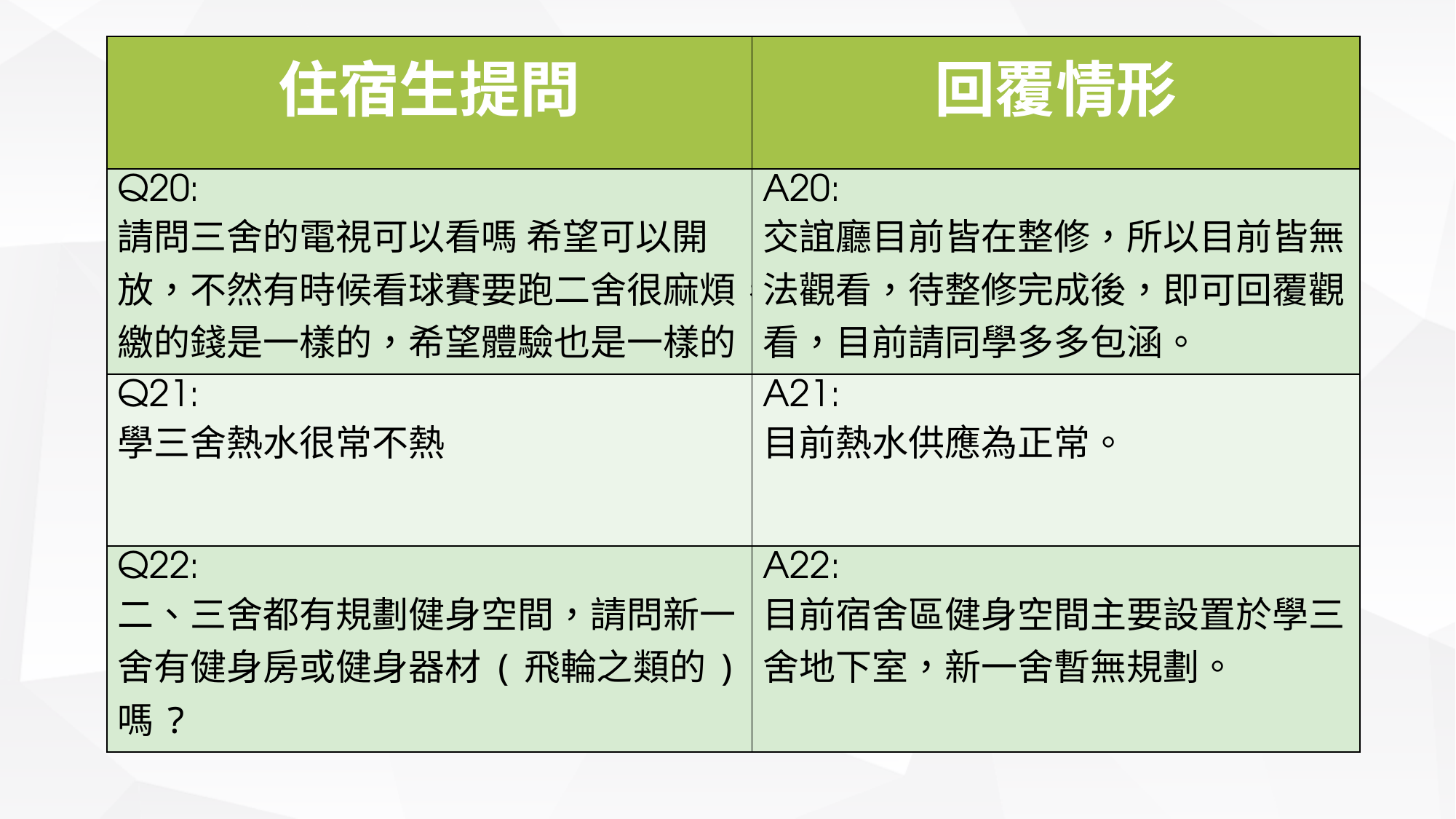

| 住宿生提問 | 回覆情形 |
| --- | --- |
| Q20: 請問三舍的電視可以看嗎 希望可以開放，不然有時候看球賽要跑二舍很麻煩，繳的錢是一樣的，希望體驗也是一樣的 | A20: 交誼廳目前皆在整修，所以目前皆無法觀看，待整修完成後，即可回覆觀看，目前請同學多多包涵。 |
| Q21: 學三舍熱水很常不熱 | A21: 目前熱水供應為正常。 |
| Q22: 二、三舍都有規劃健身空間，請問新一舍有健身房或健身器材(飛輪之類的)嗎? | A22: 目前宿舍區健身空間主要設置於學三舍地下室，新一舍暫無規劃。 |